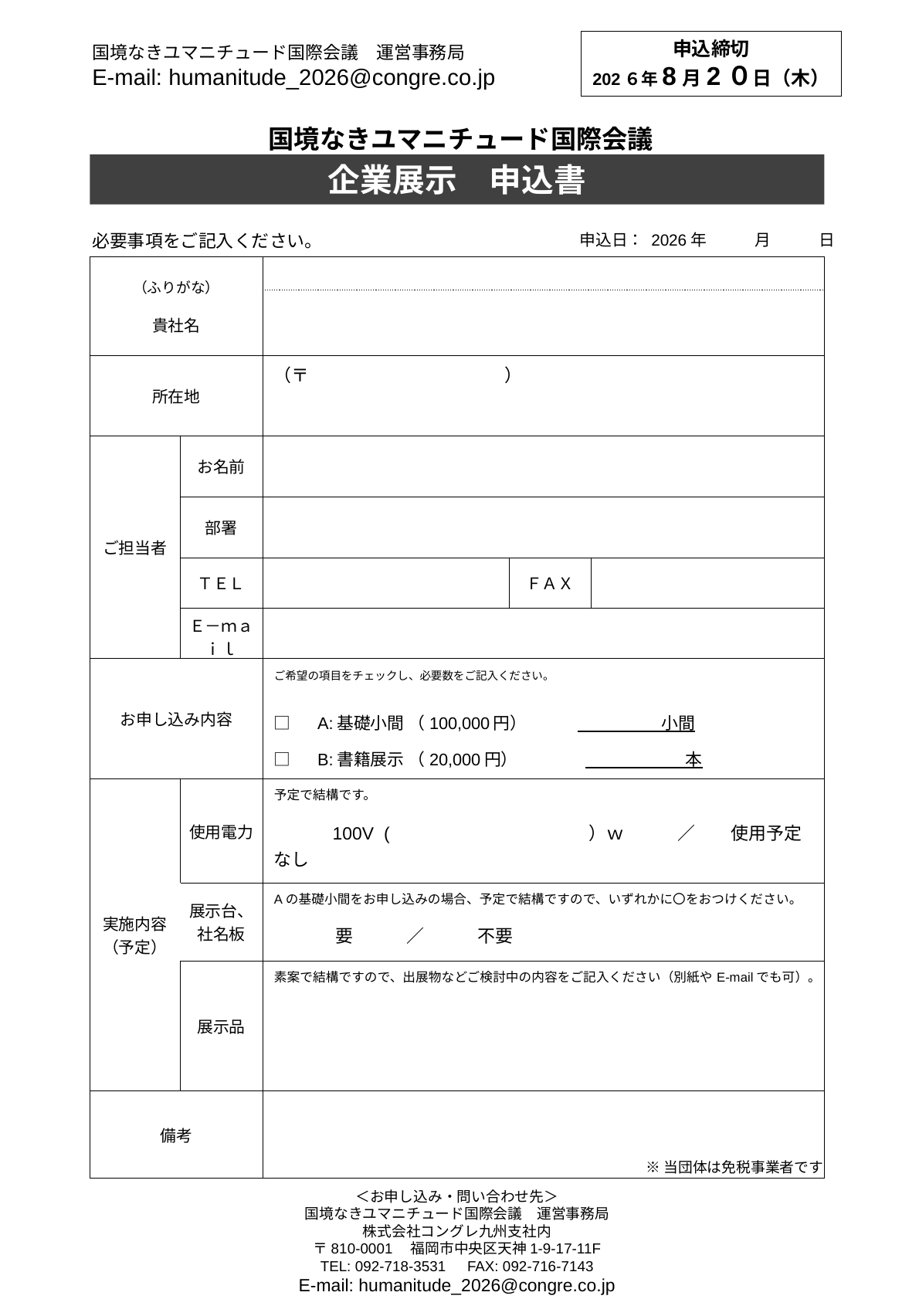

申込締切
202６年8月2０日（木）
国境なきユマニチュード国際会議　運営事務局
E-mail: humanitude_2026@congre.co.jp
国境なきユマニチュード国際会議
企業展示　申込書
必要事項をご記入ください。
申込日： 2026年　　　月　　　日
| （ふりがな） 貴社名 |  |  |  |  |
| --- | --- | --- | --- | --- |
|  |  |  |  |  |
| 所在地 |  | （〒　　　　　　　　　　　） |  |  |
| ご担当者 | お名前 |  |  |  |
|  | 部署 |  |  |  |
|  | ＴＥＬ |  | ＦＡＸ |  |
|  | Ｅ－ｍａｉｌ |  |  |  |
| お申し込み内容 |  | ご希望の項目をチェックし、必要数をご記入ください。 □　A:基礎小間 （100,000円）　　　　　　　　小間 □　B:書籍展示 （20,000円）　　　　　　　　　　本 |  |  |
| 実施内容 （予定） | 使用電力 | 予定で結構です。 　　　100V (　　　　　　　　　　　）ｗ　　　／　　使用予定なし |  |  |
|  | 展示台、 社名板 | Aの基礎小間をお申し込みの場合、予定で結構ですので、いずれかに〇をおつけください。 　　　　要　　　／　　　不要 |  |  |
|  | 展示品 | 素案で結構ですので、出展物などご検討中の内容をご記入ください（別紙やE-mailでも可）。 |  |  |
| 備考 |  |  |  |  |
※当団体は免税事業者です
＜お申し込み・問い合わせ先＞
国境なきユマニチュード国際会議　運営事務局
株式会社コングレ九州支社内
〒810-0001　福岡市中央区天神1-9-17-11F
TEL: 092-718-3531　FAX: 092-716-7143
E-mail: humanitude_2026@congre.co.jp